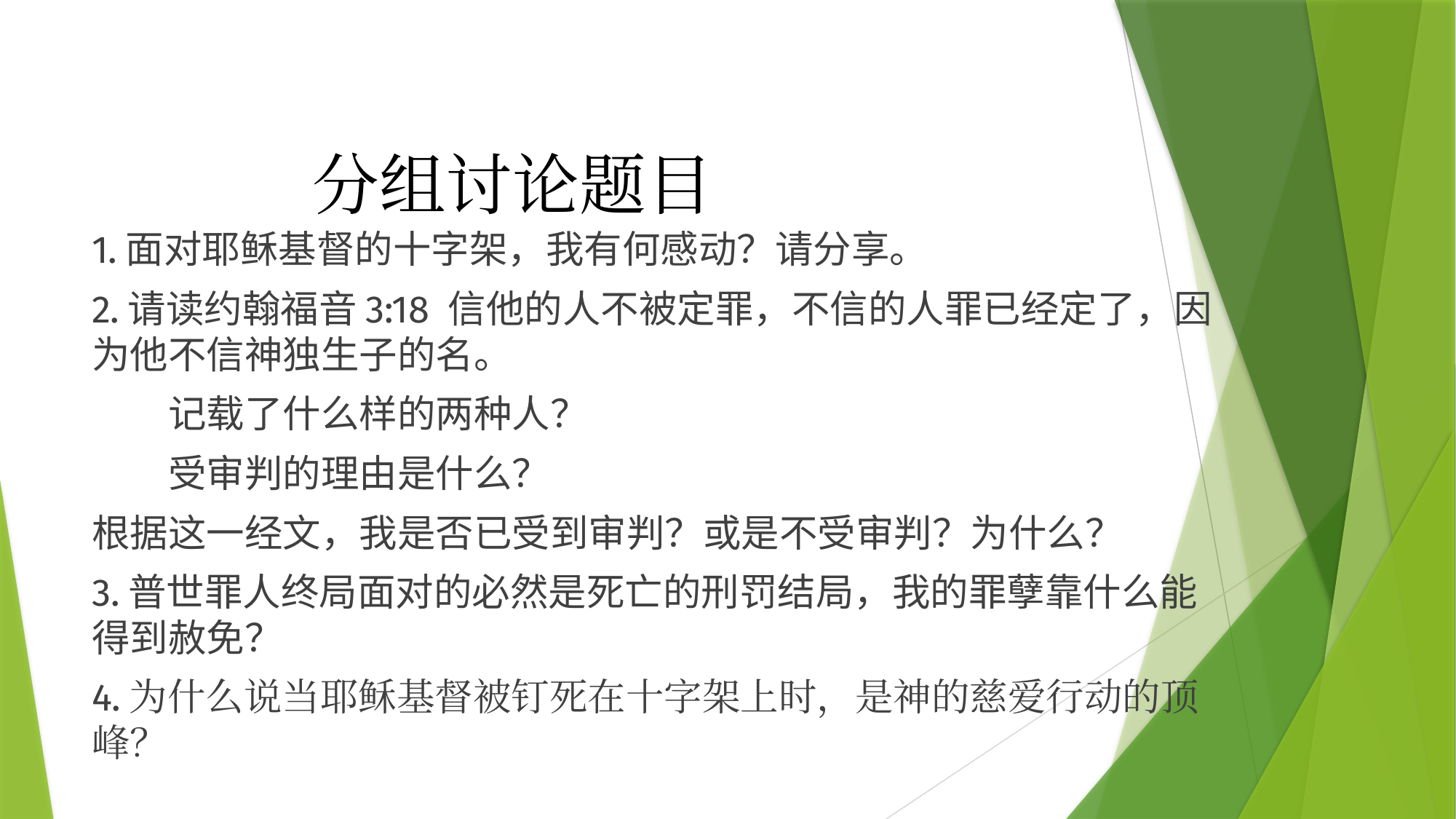

#
分组讨论题目
1.面对耶稣基督的十字架，我有何感动？请分享。
2.请读约翰福音3:18 信他的人不被定罪，不信的人罪已经定了，因为他不信神独生子的名。
　　记载了什么样的两种人？
　　受审判的理由是什么？
根据这一经文，我是否已受到审判？或是不受审判？为什么？
3.普世罪人终局面对的必然是死亡的刑罚结局，我的罪孽靠什么能得到赦免？
4.为什么说当耶稣基督被钉死在十字架上时，是神的慈爱行动的顶峰？